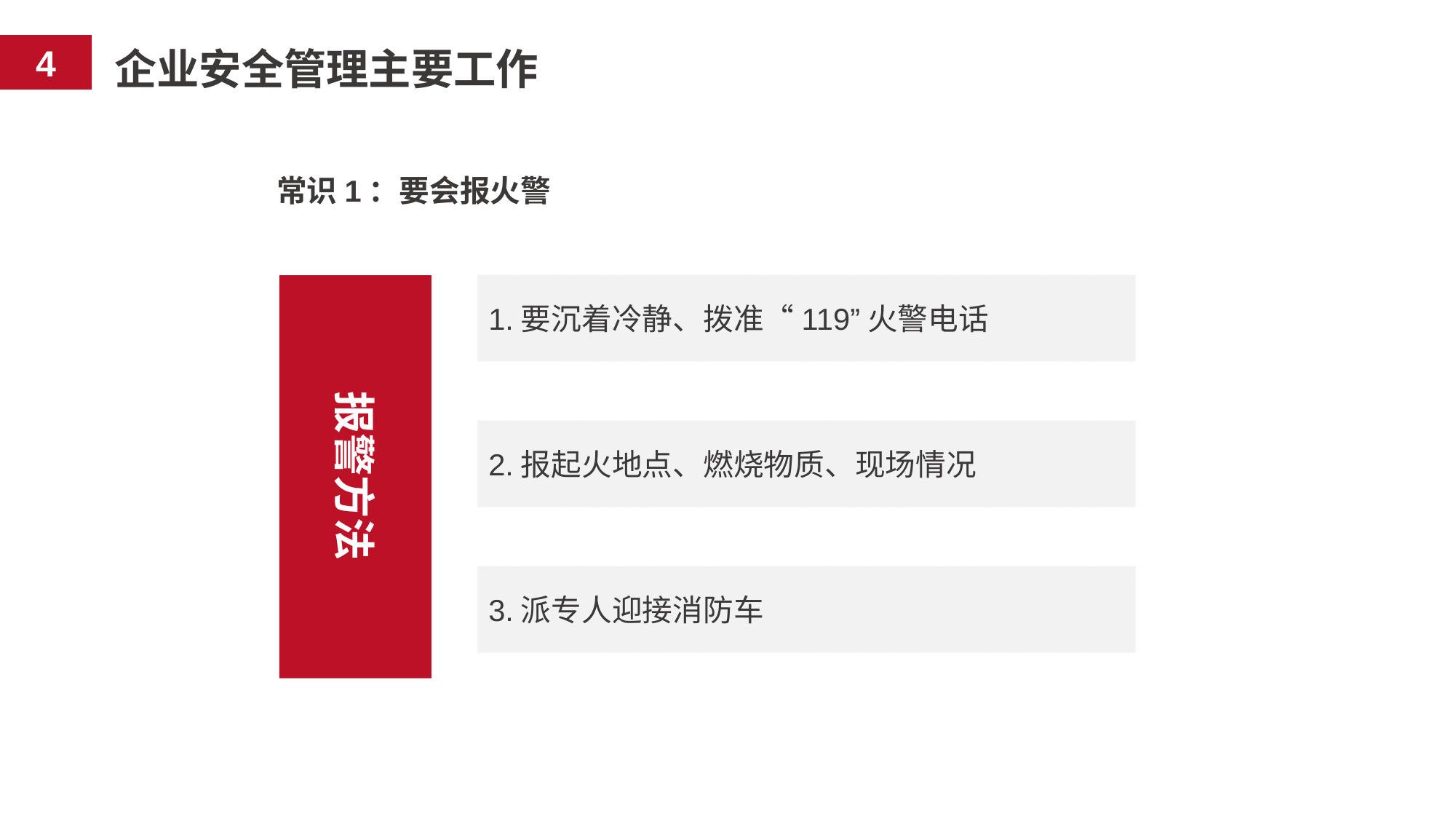

4
企业安全管理主要工作
常识1：要会报火警
报警方法

1.要沉着冷静、拨准“119”火警电话
2.报起火地点、燃烧物质、现场情况
3.派专人迎接消防车